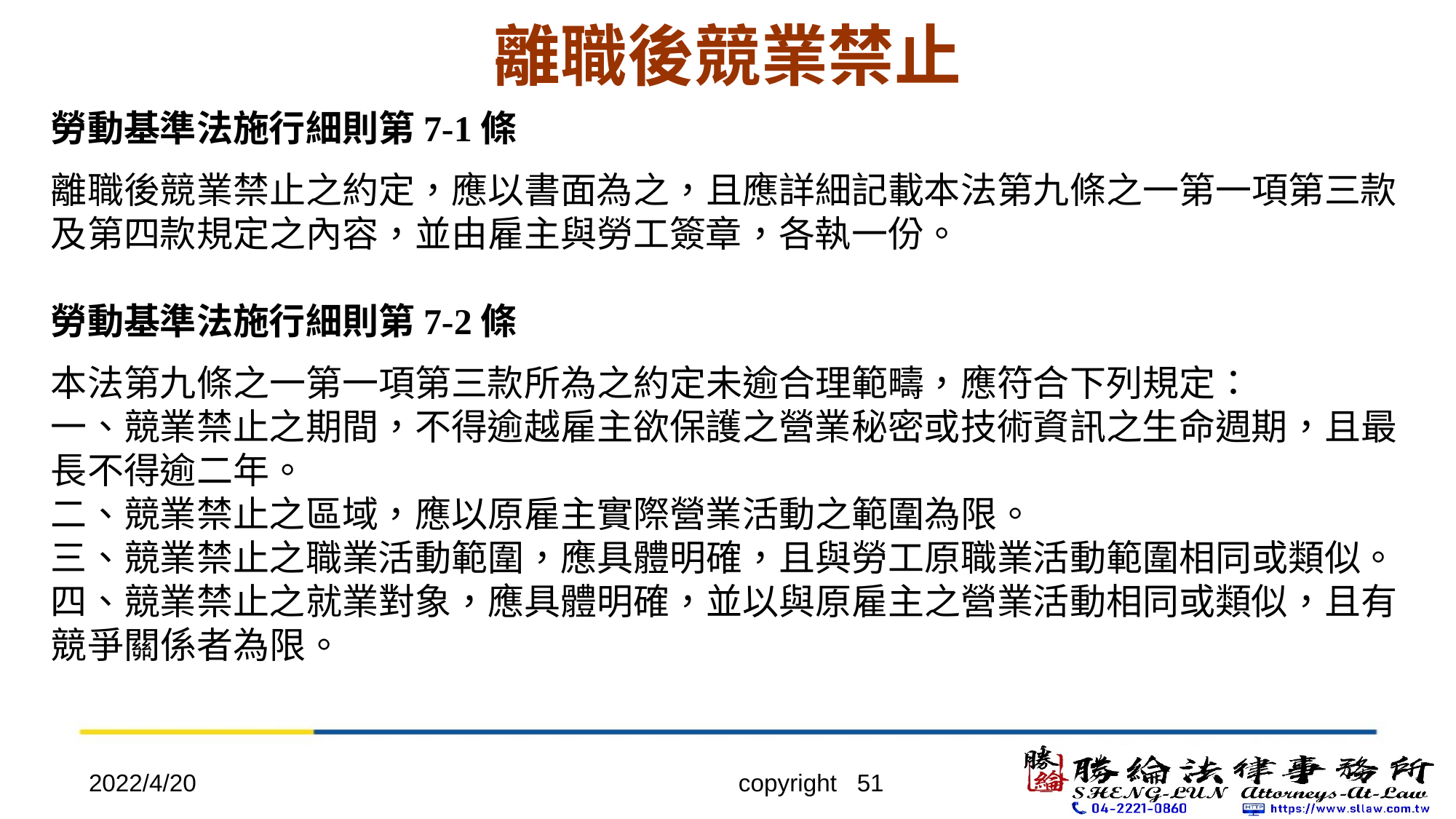

# 離職後競業禁止
勞動基準法施行細則第7-1條

離職後競業禁止之約定，應以書面為之，且應詳細記載本法第九條之一第一項第三款及第四款規定之內容，並由雇主與勞工簽章，各執一份。

勞動基準法施行細則第7-2條

本法第九條之一第一項第三款所為之約定未逾合理範疇，應符合下列規定：
一、競業禁止之期間，不得逾越雇主欲保護之營業秘密或技術資訊之生命週期，且最長不得逾二年。
二、競業禁止之區域，應以原雇主實際營業活動之範圍為限。
三、競業禁止之職業活動範圍，應具體明確，且與勞工原職業活動範圍相同或類似。
四、競業禁止之就業對象，應具體明確，並以與原雇主之營業活動相同或類似，且有競爭關係者為限。

2022/4/20
copyright   51